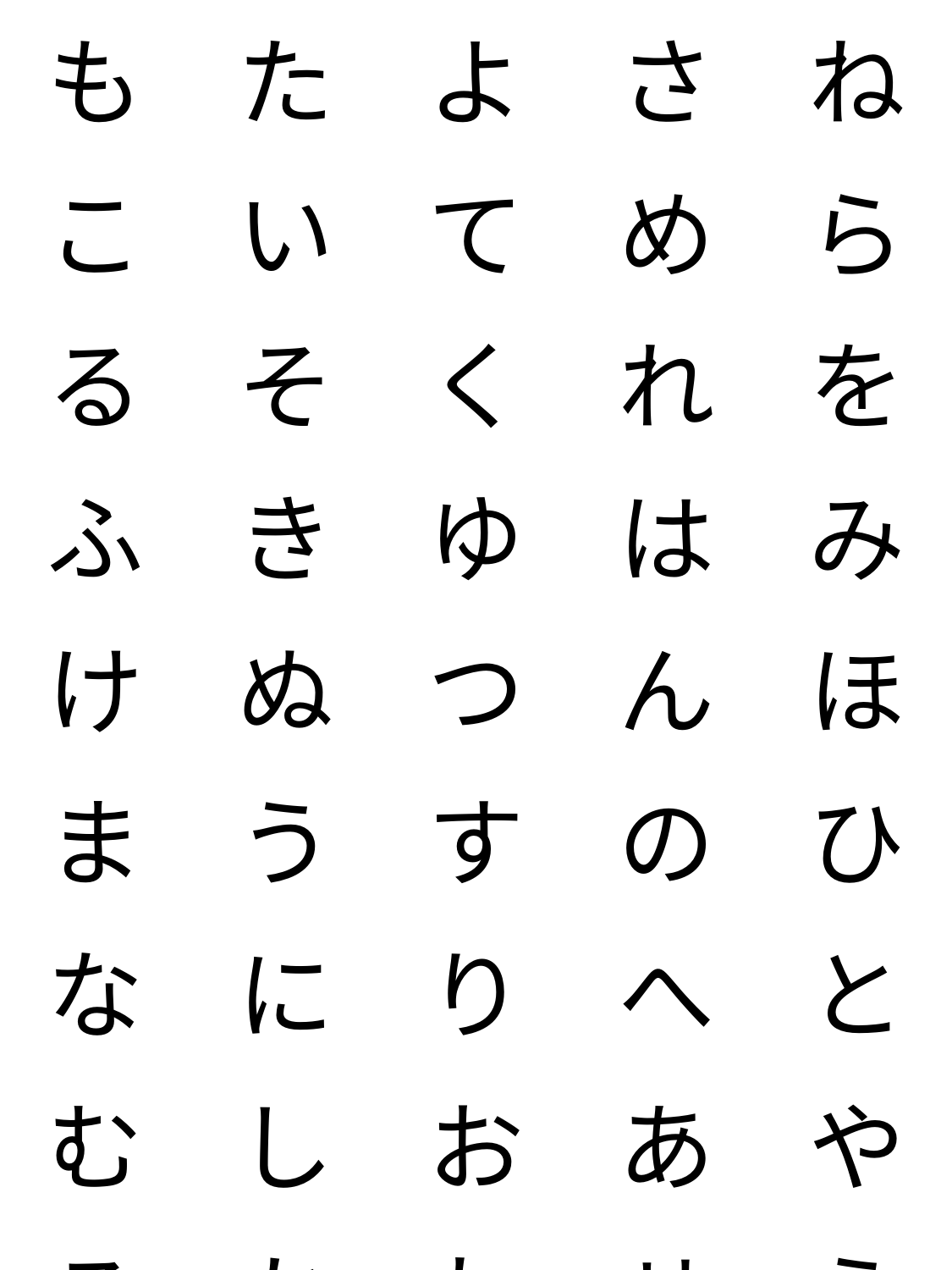

| も | た | よ | さ | ね |
| --- | --- | --- | --- | --- |
| こ | い | て | め | ら |
| る | そ | く | れ | を |
| ふ | き | ゆ | は | み |
| け | ぬ | つ | ん | ほ |
| ま | う | す | の | ひ |
| な | に | り | へ | と |
| む | し | お | あ | や |
| ろ | か | わ | せ | え |